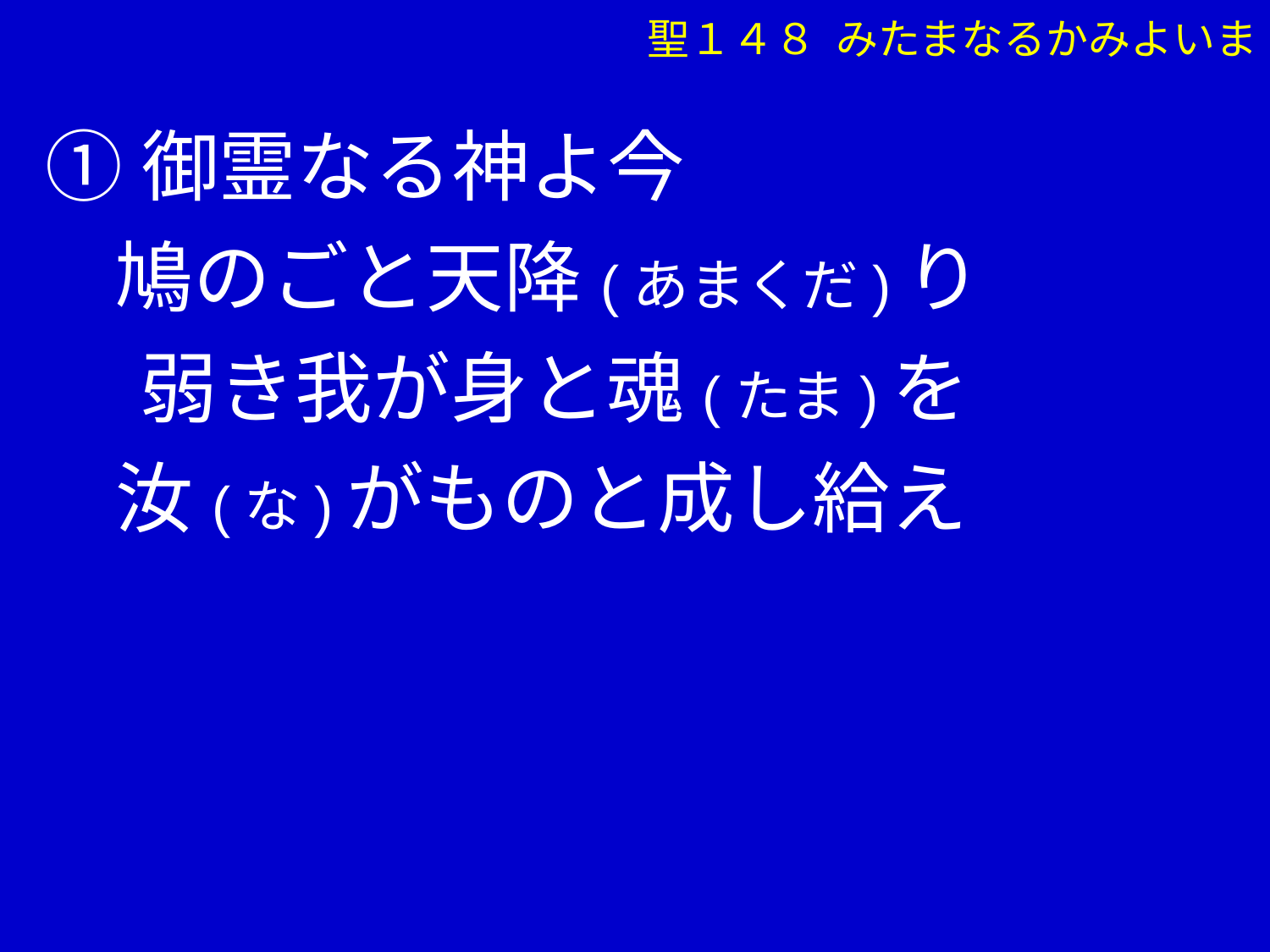

①御霊なる神よ今
   鳩のごと天降(あまくだ)り
　 弱き我が身と魂(たま)を
   汝(な)がものと成し給え

聖１４８  みたまなるかみよいま